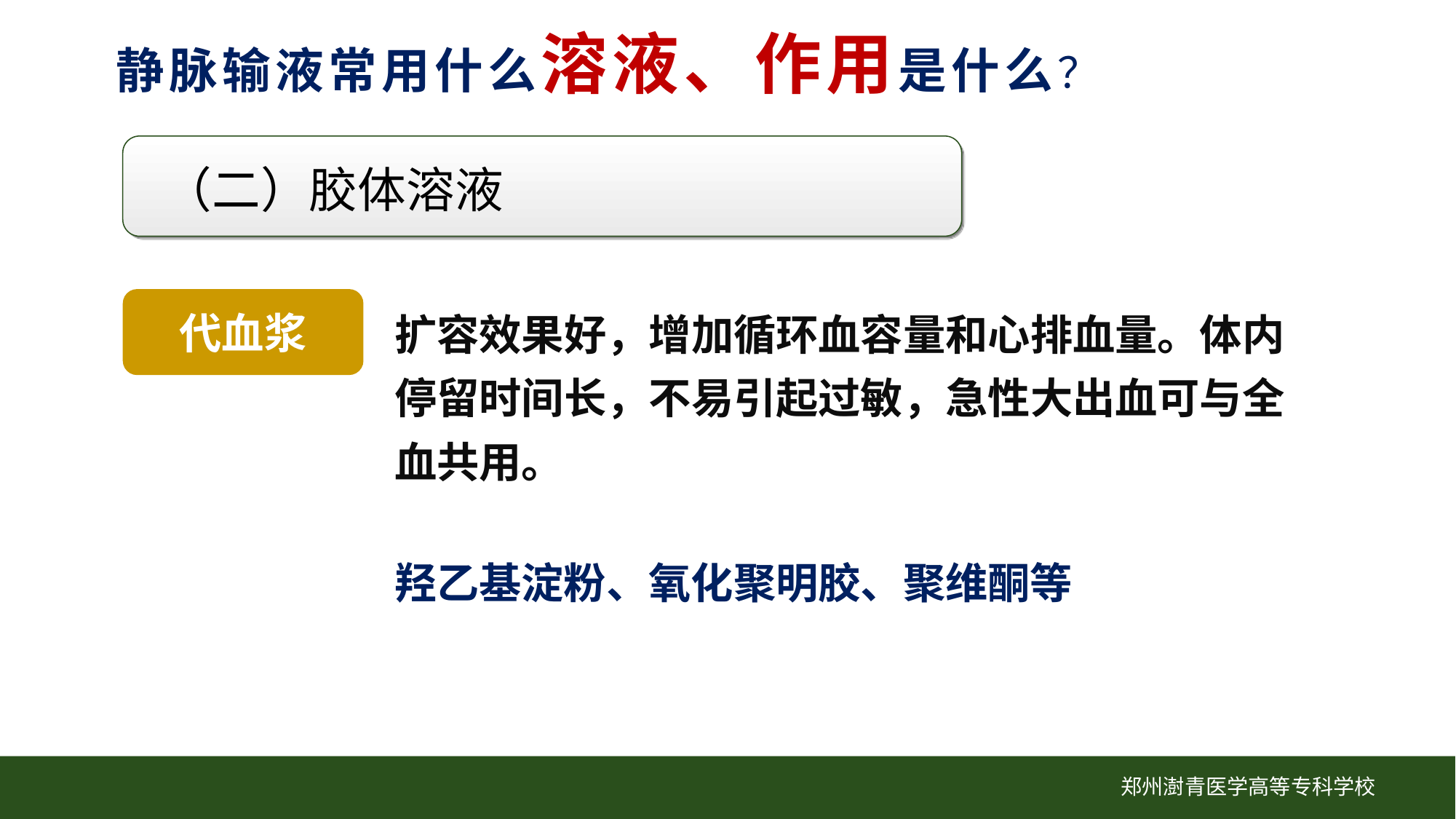

静脉输液常用什么溶液、作用是什么？
 （二）胶体溶液
代血浆
扩容效果好，增加循环血容量和心排血量。体内停留时间长，不易引起过敏，急性大出血可与全血共用。
羟乙基淀粉、氧化聚明胶、聚维酮等
郑州澍青医学高等专科学校